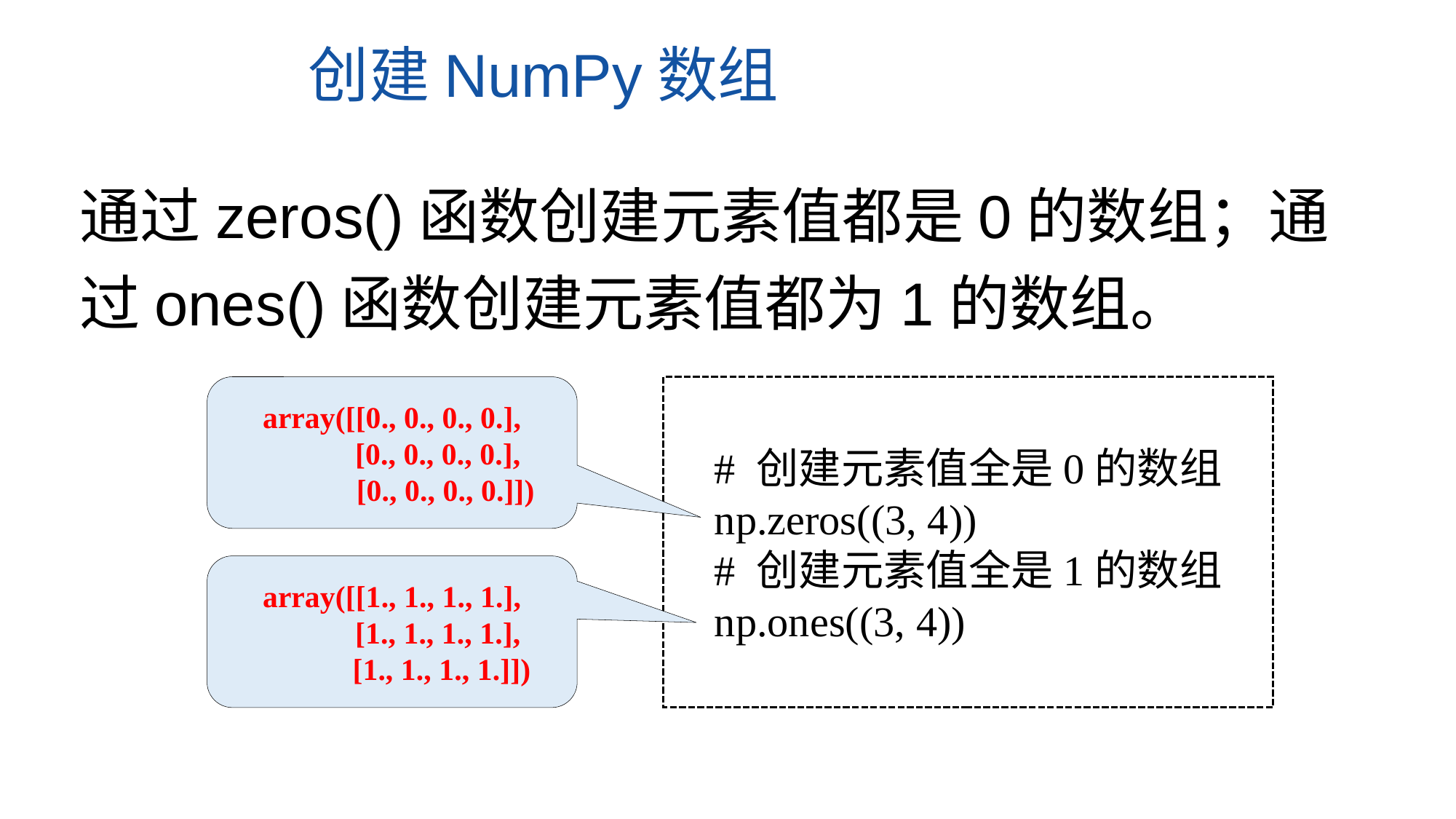

创建NumPy数组
通过zeros()函数创建元素值都是0的数组；通过ones()函数创建元素值都为1的数组。

array([[0., 0., 0., 0.],
            [0., 0., 0., 0.],
              [0., 0., 0., 0.]])
# 创建元素值全是0的数组
np.zeros((3, 4))
# 创建元素值全是1的数组
np.ones((3, 4))
array([[1., 1., 1., 1.],
            [1., 1., 1., 1.],
             [1., 1., 1., 1.]])